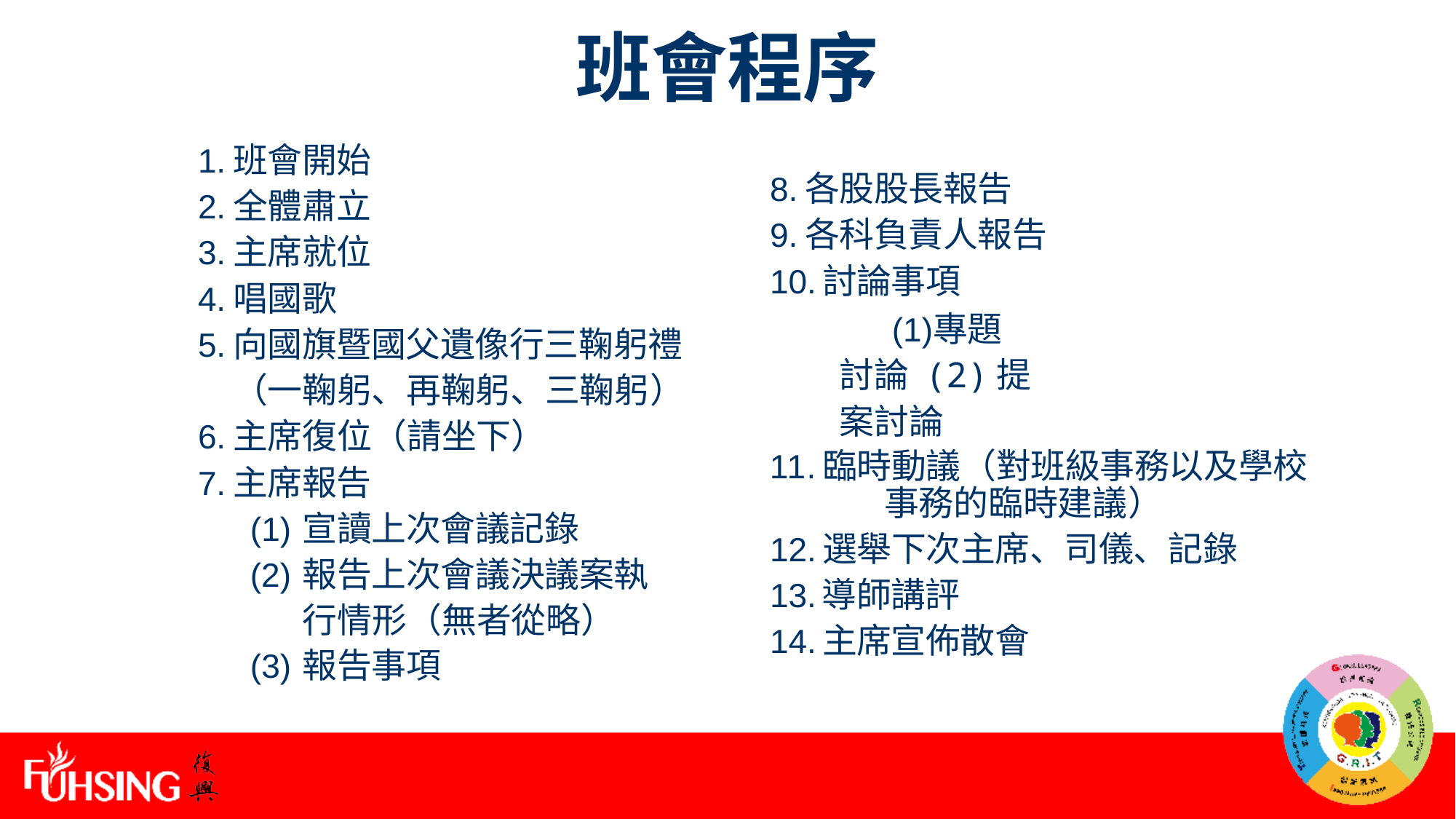

# 班會程序
班會開始
全體肅立
主席就位
唱國歌
向國旗暨國父遺像行三鞠躬禮
（一鞠躬、再鞠躬、三鞠躬）
主席復位（請坐下）
主席報告
宣讀上次會議記錄
報告上次會議決議案執行情形（無者從略）
報告事項
各股股長報告
各科負責人報告
討論事項
專題討論 (2)提案討論
臨時動議（對班級事務以及學校	事務的臨時建議）
選舉下次主席、司儀、記錄
導師講評
主席宣佈散會